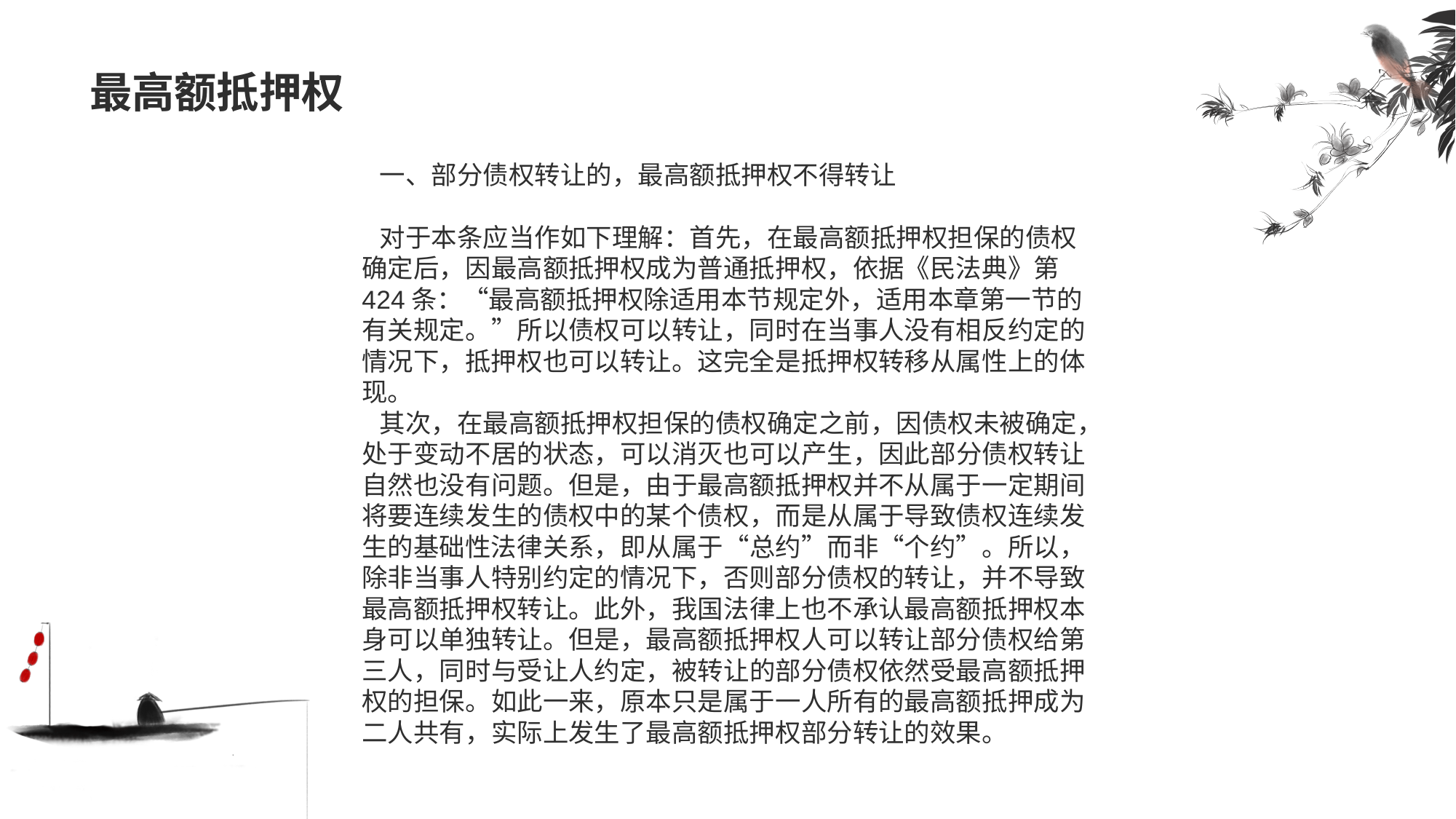

# 最高额抵押权

  一、部分债权转让的，最高额抵押权不得转让

  对于本条应当作如下理解：首先，在最高额抵押权担保的债权确定后，因最高额抵押权成为普通抵押权，依据《民法典》第424条：“最高额抵押权除适用本节规定外，适用本章第一节的有关规定。”所以债权可以转让，同时在当事人没有相反约定的情况下，抵押权也可以转让。这完全是抵押权转移从属性上的体现。
  其次，在最高额抵押权担保的债权确定之前，因债权未被确定，处于变动不居的状态，可以消灭也可以产生，因此部分债权转让自然也没有问题。但是，由于最高额抵押权并不从属于一定期间将要连续发生的债权中的某个债权，而是从属于导致债权连续发生的基础性法律关系，即从属于“总约”而非“个约”。所以，除非当事人特别约定的情况下，否则部分债权的转让，并不导致最高额抵押权转让。此外，我国法律上也不承认最高额抵押权本身可以单独转让。但是，最高额抵押权人可以转让部分债权给第三人，同时与受让人约定，被转让的部分债权依然受最高额抵押权的担保。如此一来，原本只是属于一人所有的最高额抵押成为二人共有，实际上发生了最高额抵押权部分转让的效果。
178